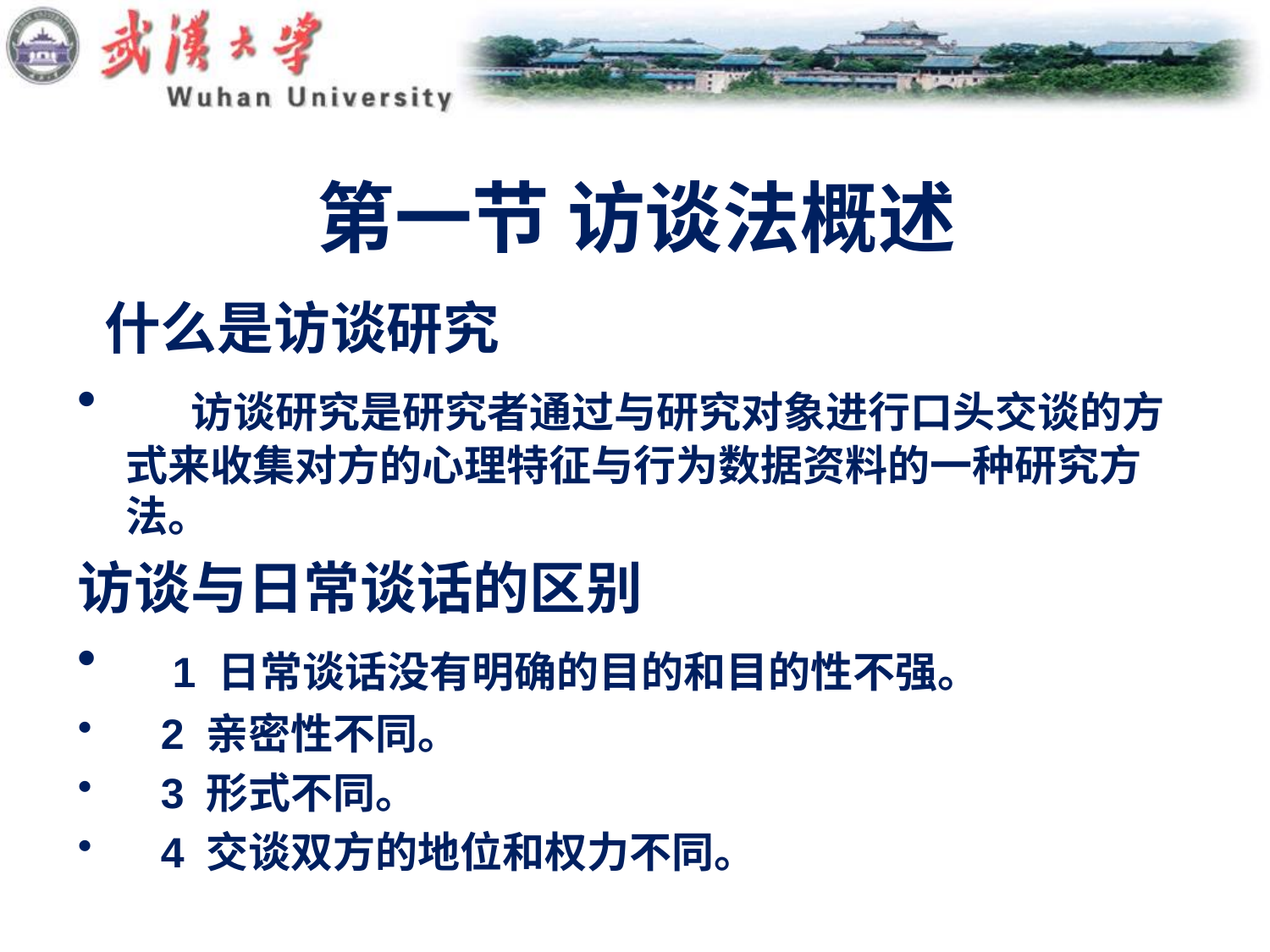

# 第一节 访谈法概述
 什么是访谈研究
    访谈研究是研究者通过与研究对象进行口头交谈的方式来收集对方的心理特征与行为数据资料的一种研究方法。
访谈与日常谈话的区别
   1 日常谈话没有明确的目的和目的性不强。
   2 亲密性不同。
   3 形式不同。
   4 交谈双方的地位和权力不同。